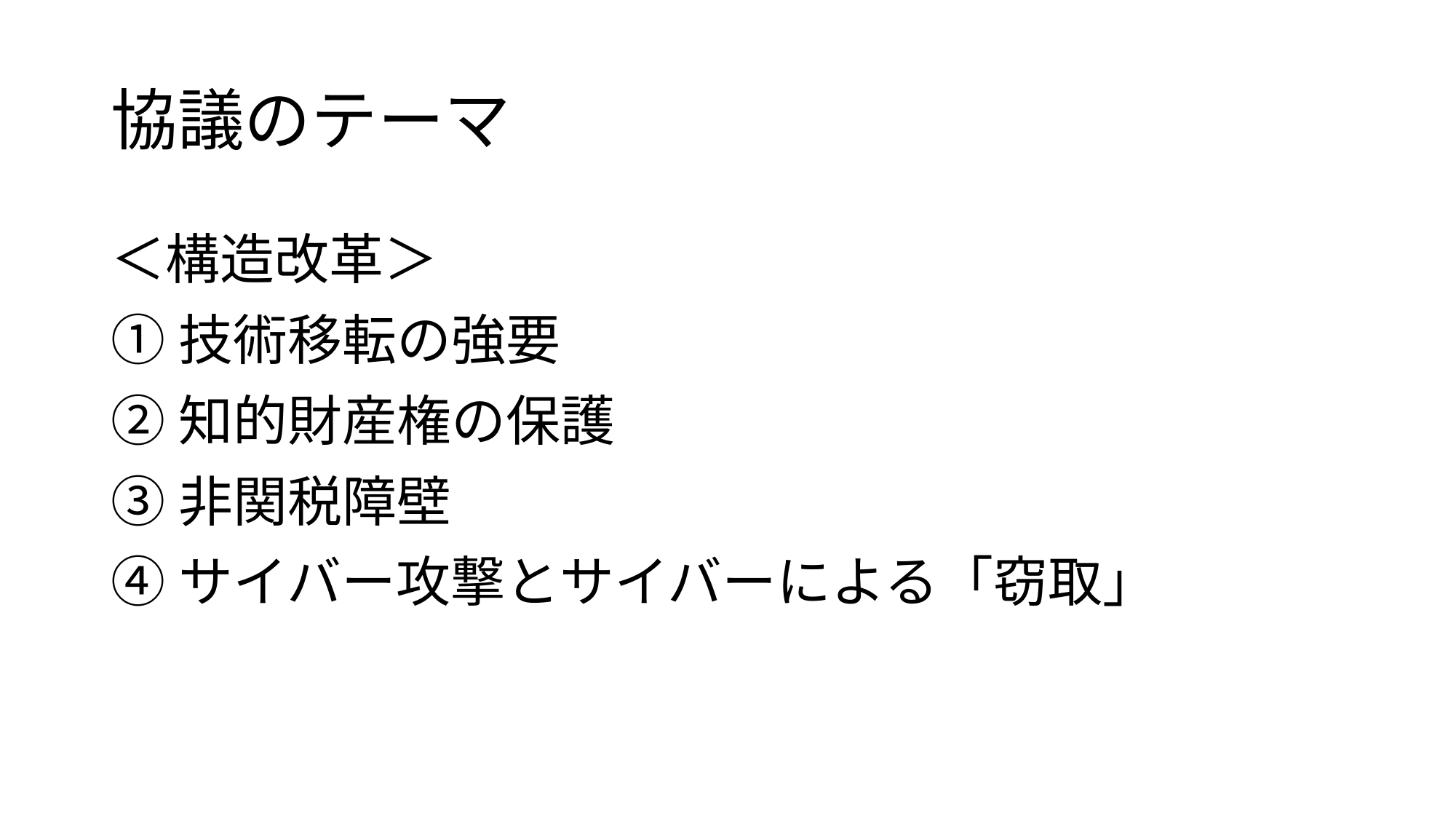

# 協議のテーマ
＜構造改革＞
①技術移転の強要
②知的財産権の保護
③非関税障壁
④サイバー攻撃とサイバーによる「窃取」